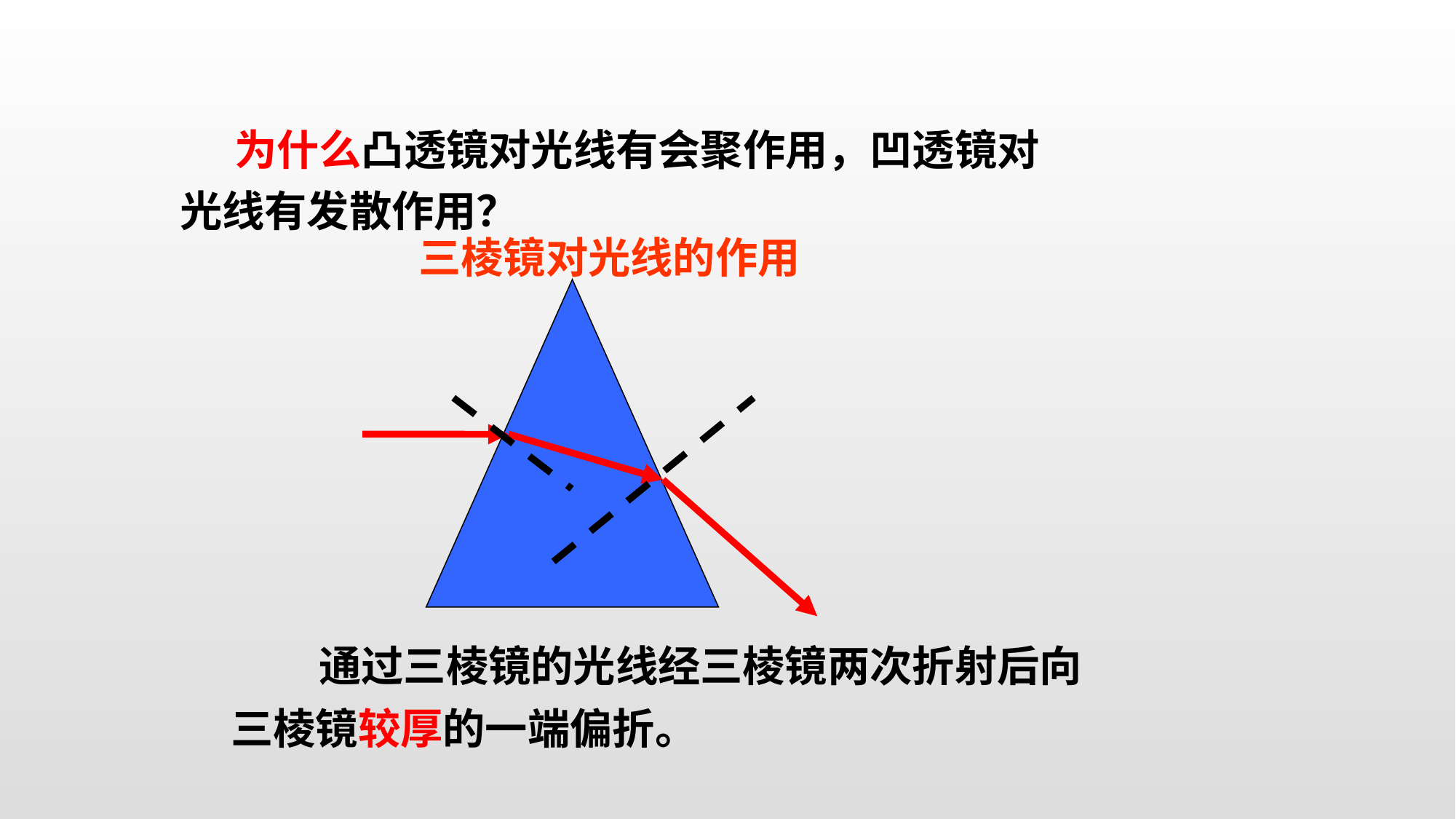

为什么凸透镜对光线有会聚作用，凹透镜对光线有发散作用？
三棱镜对光线的作用

       通过三棱镜的光线经三棱镜两次折射后向三棱镜较厚的一端偏折。